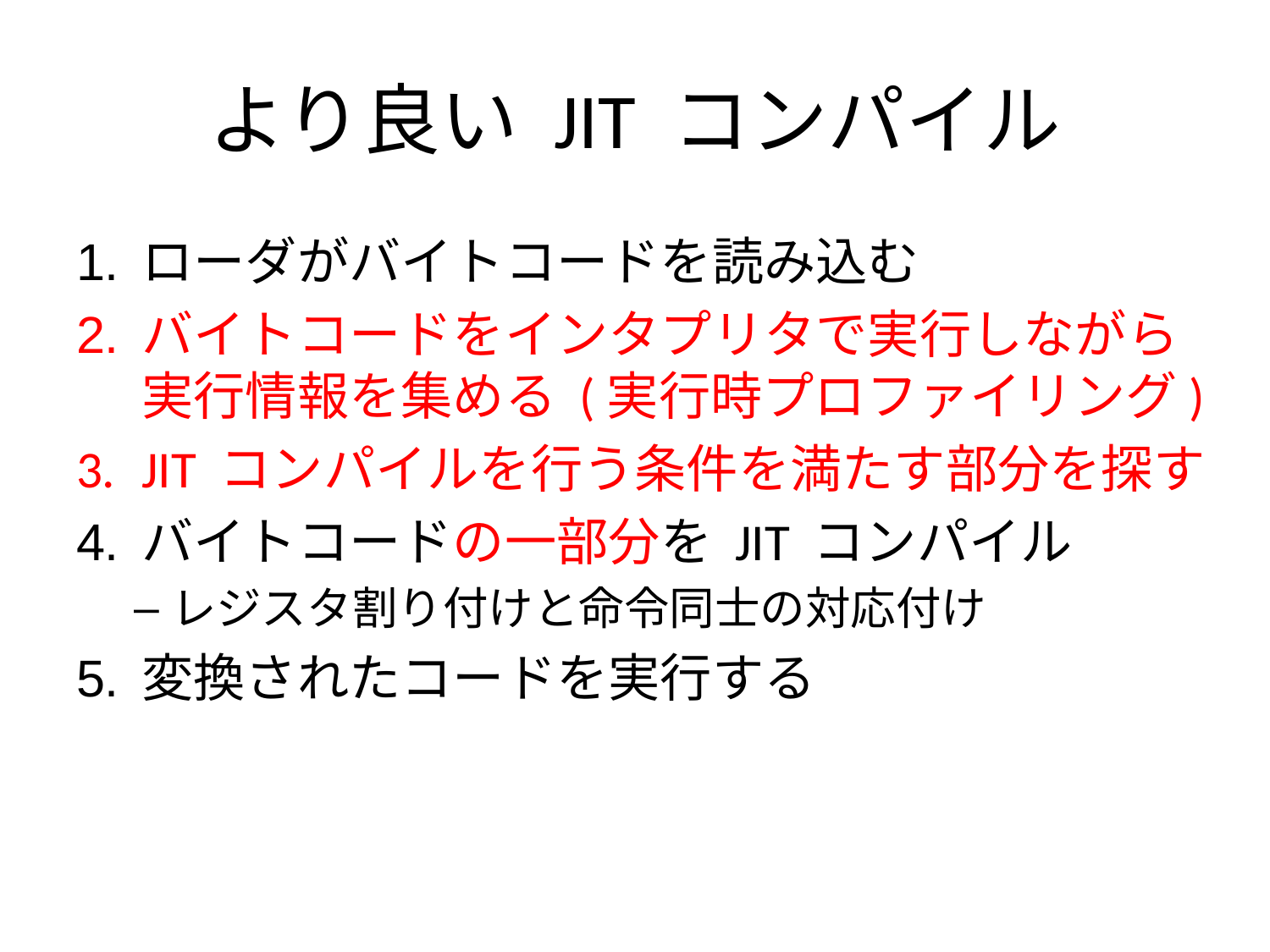

# より良い JIT コンパイル
ローダがバイトコードを読み込む
バイトコードをインタプリタで実行しながら
実行情報を集める (実行時プロファイリング)
JIT コンパイルを行う条件を満たす部分を探す
バイトコードの一部分を JIT コンパイル
レジスタ割り付けと命令同士の対応付け
変換されたコードを実行する